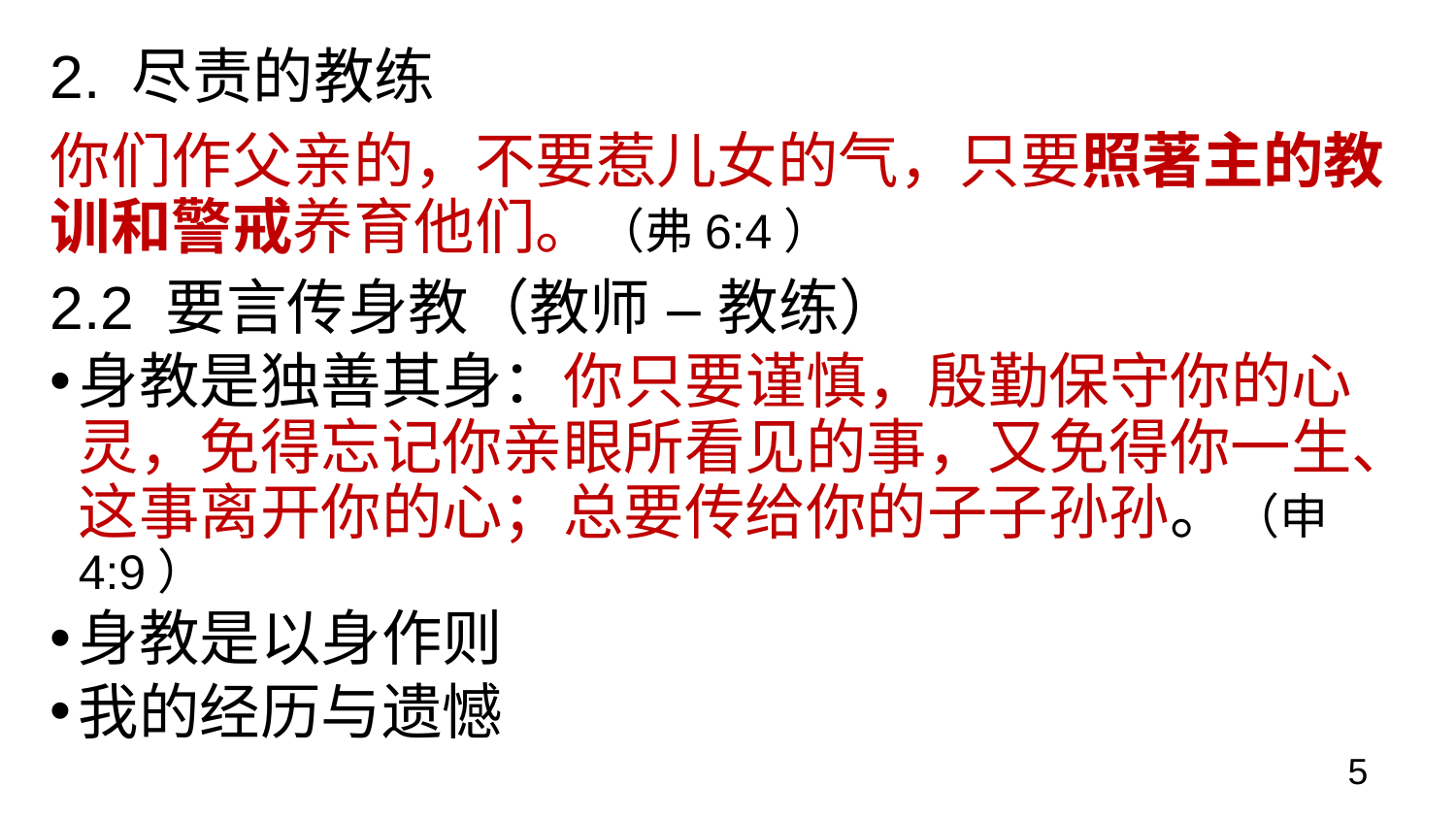

# 2. 尽责的教练
你们作父亲的，不要惹儿女的气，只要照著主的教训和警戒养育他们。（弗6:4）
2.2 要言传身教（教师 – 教练）
身教是独善其身：你只要谨慎，殷勤保守你的心灵，免得忘记你亲眼所看见的事，又免得你一生、这事离开你的心；总要传给你的子子孙孙。（申4:9）
身教是以身作则
我的经历与遗憾
5